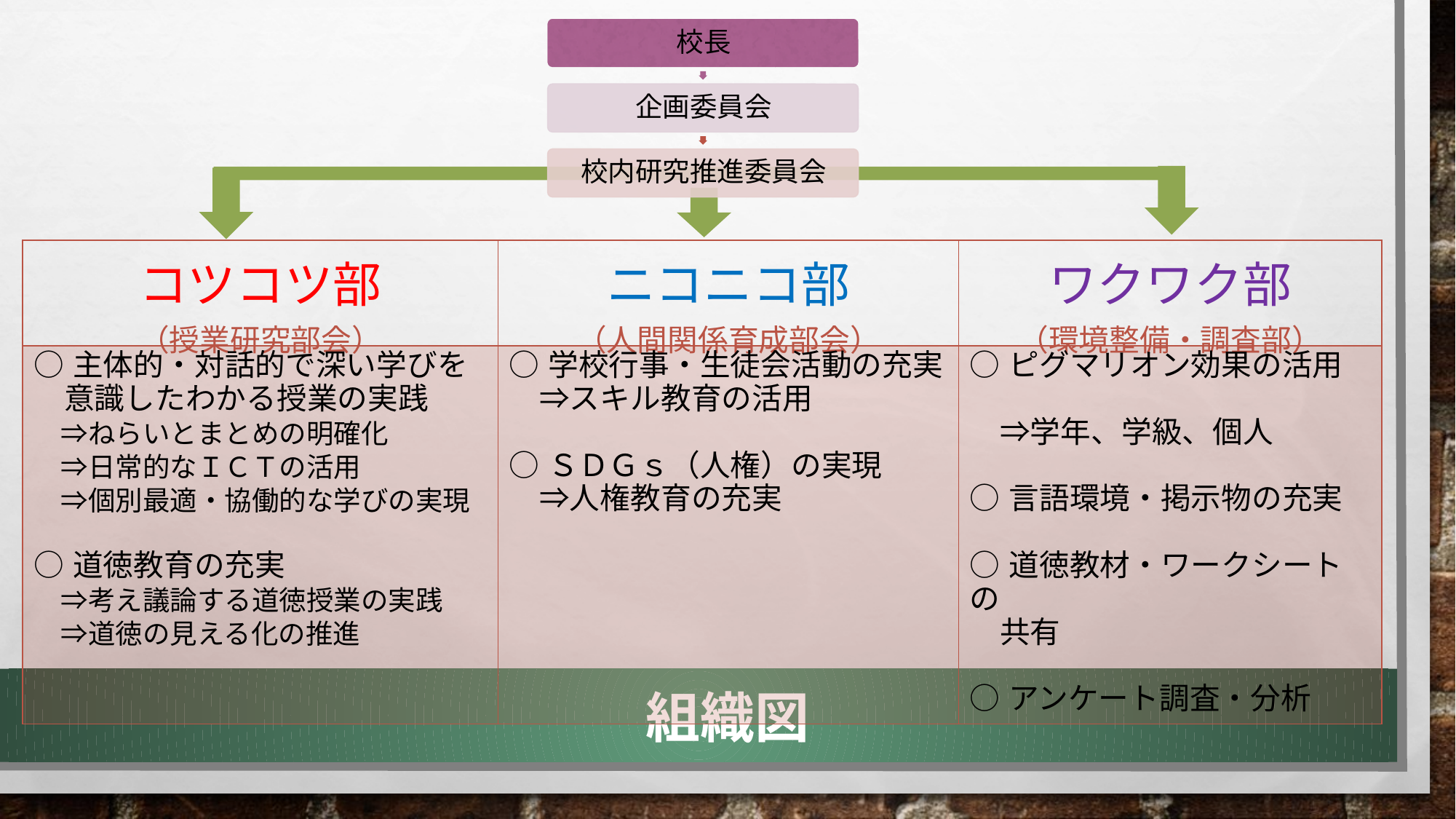

校長
企画委員会
校内研究推進委員会

| コツコツ部 （授業研究部会） | ニコニコ部 （人間関係育成部会） | ワクワク部 （環境整備・調査部） |
| --- | --- | --- |
| ○主体的・対話的で深い学びを 　意識したわかる授業の実践 　⇒ねらいとまとめの明確化 　⇒日常的なＩＣＴの活用 　⇒個別最適・協働的な学びの実現 ○道徳教育の充実 　⇒考え議論する道徳授業の実践 　⇒道徳の見える化の推進 | ○学校行事・生徒会活動の充実 　⇒スキル教育の活用 ○ＳＤＧｓ（人権）の実現 　⇒人権教育の充実 | ○ピグマリオン効果の活用　 　⇒学年、学級、個人 ○言語環境・掲示物の充実 ○道徳教材・ワークシートの 　共有 ○アンケート調査・分析 |
組織図